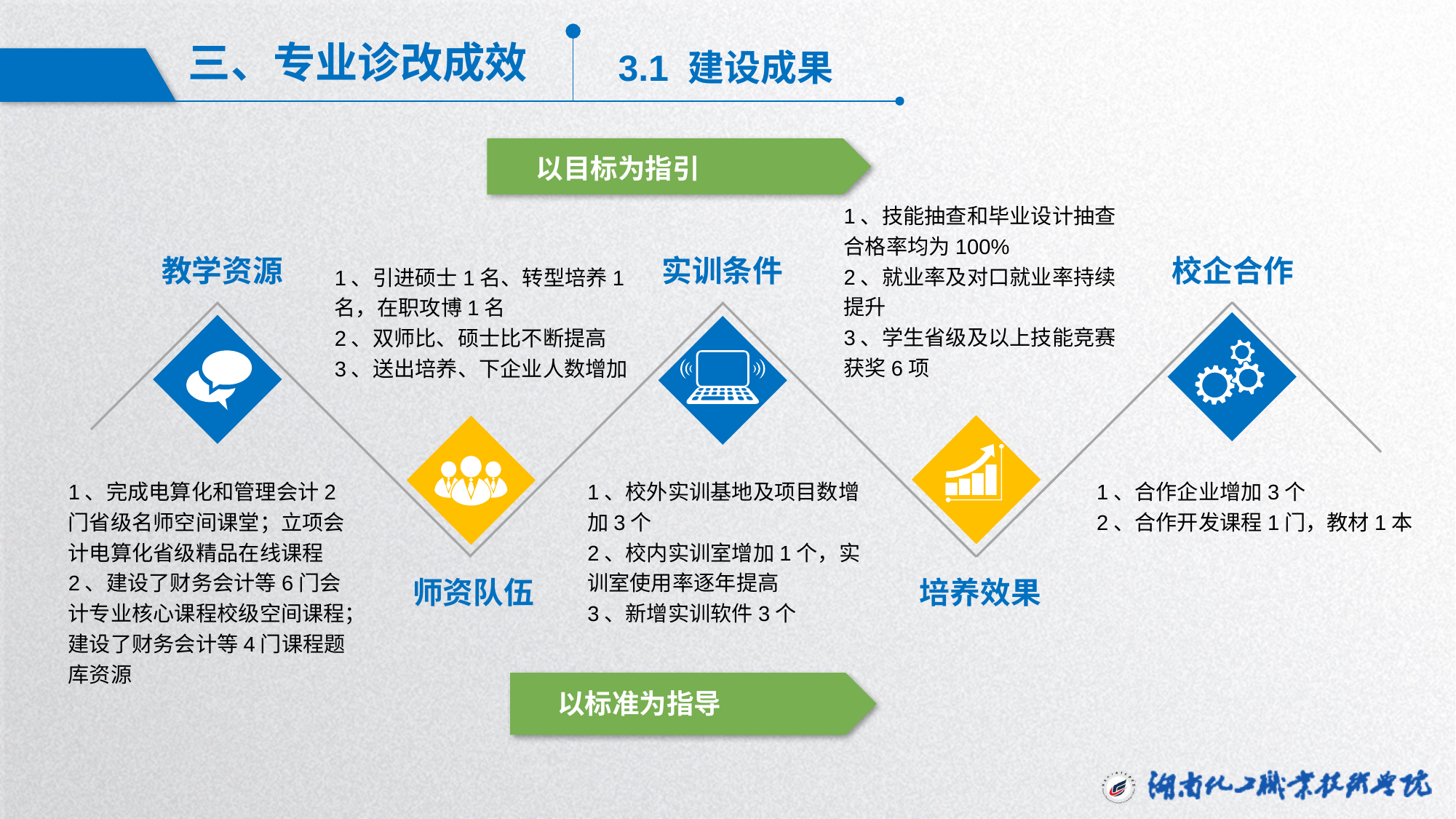

三、专业诊改成效
3.1 建设成果

以目标为指引
1、技能抽查和毕业设计抽查合格率均为100%
2、就业率及对口就业率持续提升
3、学生省级及以上技能竞赛获奖6项

教学资源
实训条件
校企合作
1、引进硕士1名、转型培养1名，在职攻博1名
2、双师比、硕士比不断提高
3、送出培养、下企业人数增加

1、完成电算化和管理会计2门省级名师空间课堂；立项会计电算化省级精品在线课程
2、建设了财务会计等6门会计专业核心课程校级空间课程；建设了财务会计等4门课程题库资源

1、校外实训基地及项目数增加3个
2、校内实训室增加1个，实训室使用率逐年提高
3、新增实训软件3个

1、合作企业增加3个
2、合作开发课程1门，教材1本

师资队伍
培养效果

以标准为指导